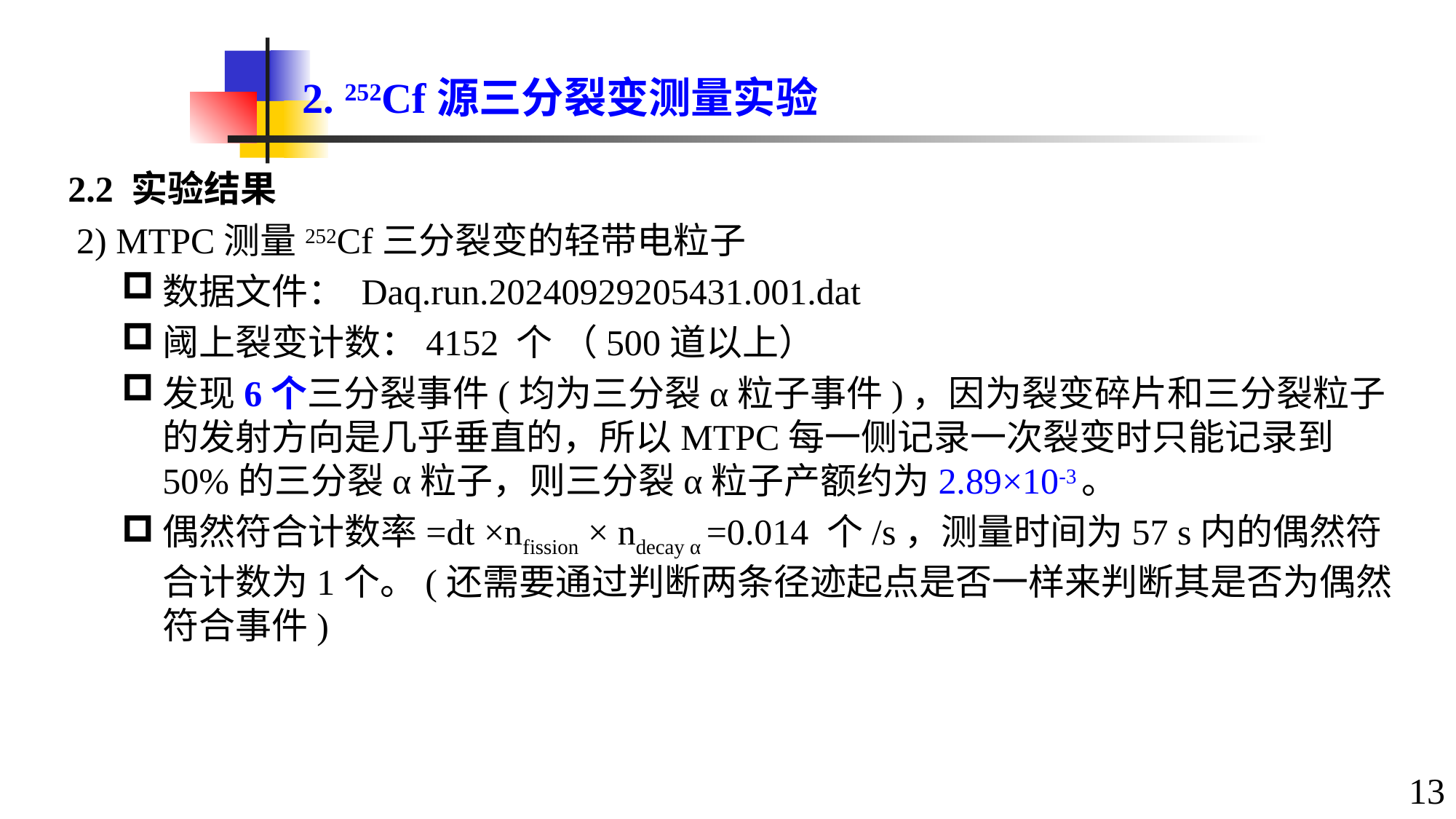

2. 252Cf源三分裂变测量实验
2.2 实验结果
2) MTPC测量252Cf三分裂变的轻带电粒子
数据文件： Daq.run.20240929205431.001.dat
阈上裂变计数：4152 个 （500道以上）
发现6个三分裂事件(均为三分裂α粒子事件)，因为裂变碎片和三分裂粒子的发射方向是几乎垂直的，所以MTPC每一侧记录一次裂变时只能记录到50%的三分裂α粒子，则三分裂α粒子产额约为2.89×10-3。
偶然符合计数率=dt ×nfission × ndecay α =0.014 个/s，测量时间为57 s内的偶然符合计数为1个。(还需要通过判断两条径迹起点是否一样来判断其是否为偶然符合事件)

13